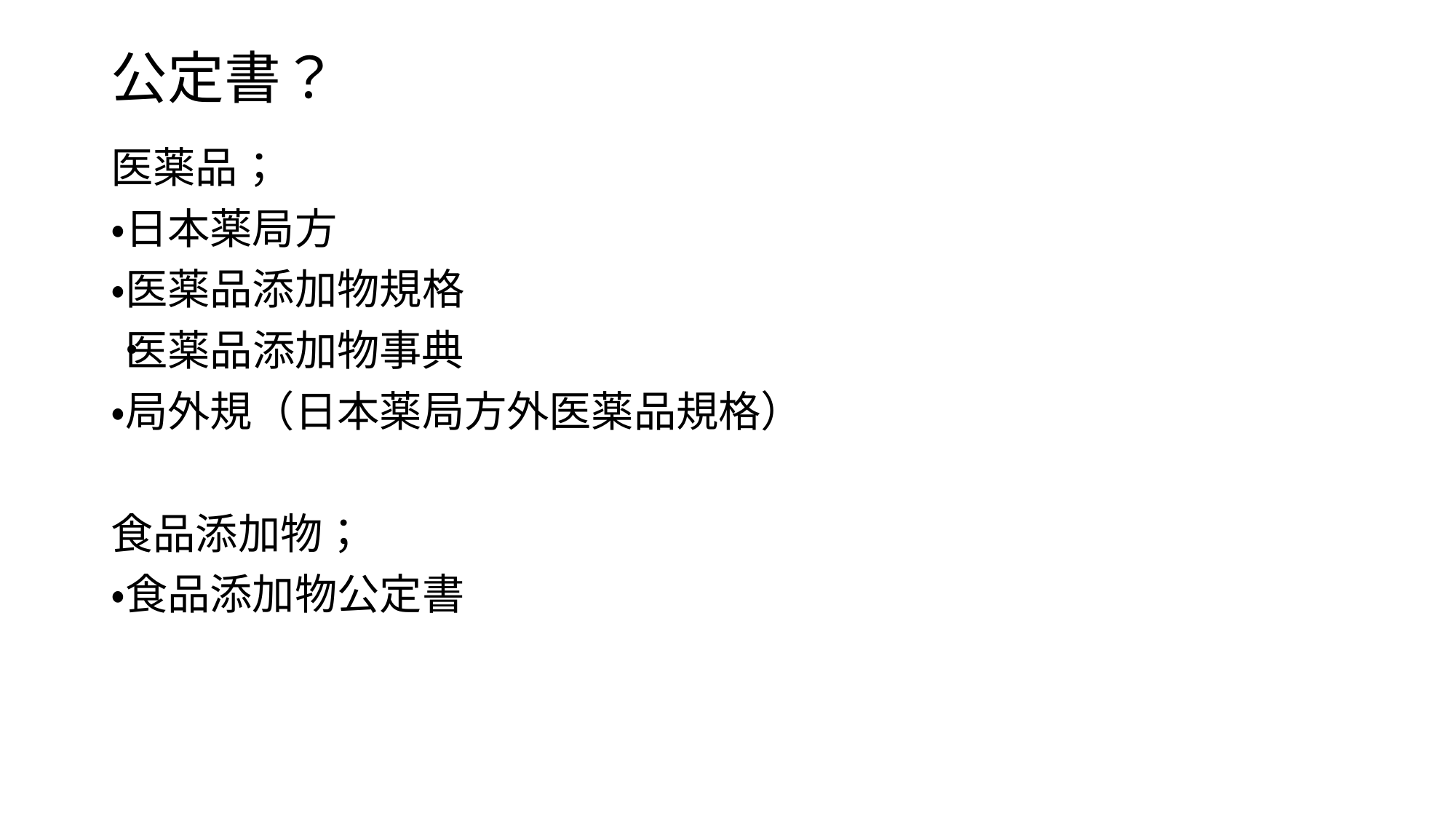

# 公定書？
医薬品；
・日本薬局方
・医薬品添加物規格
・医薬品添加物事典
・局外規（日本薬局方外医薬品規格）

食品添加物；
・食品添加物公定書